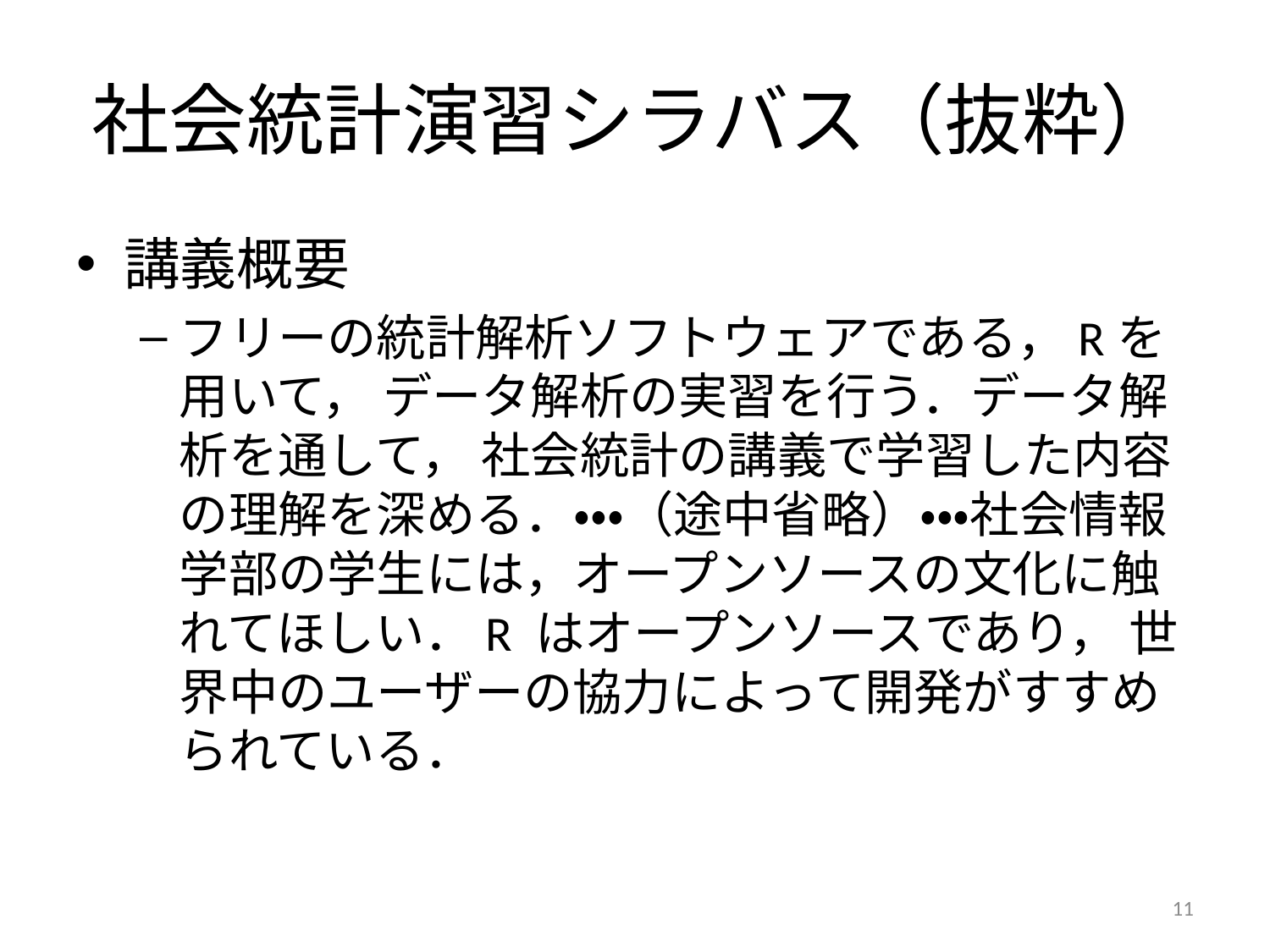

# 社会統計演習シラバス（抜粋）
講義概要
フリーの統計解析ソフトウェアである，Rを用いて， データ解析の実習を行う．データ解析を通して， 社会統計の講義で学習した内容の理解を深める．・・・（途中省略）・・・社会情報学部の学生には，オープンソースの文化に触れてほしい．R はオープンソースであり， 世界中のユーザーの協力によって開発がすすめられている．
11